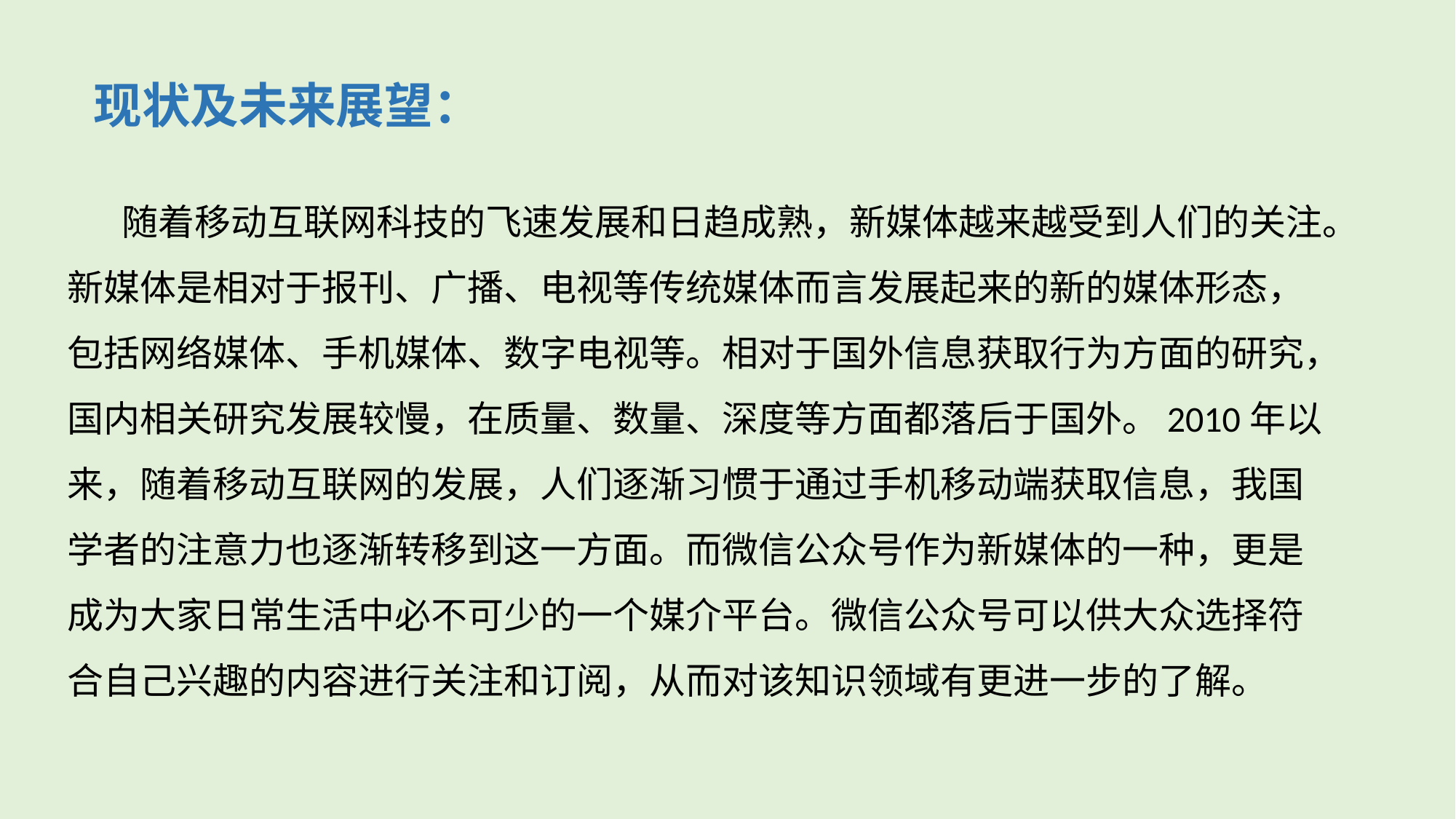

# 现状及未来展望：
随着移动互联网科技的飞速发展和日趋成熟，新媒体越来越受到人们的关注。新媒体是相对于报刊、广播、电视等传统媒体而言发展起来的新的媒体形态，包括网络媒体、手机媒体、数字电视等。相对于国外信息获取行为方面的研究，国内相关研究发展较慢，在质量、数量、深度等方面都落后于国外。2010年以来，随着移动互联网的发展，人们逐渐习惯于通过手机移动端获取信息，我国学者的注意力也逐渐转移到这一方面。而微信公众号作为新媒体的一种，更是成为大家日常生活中必不可少的一个媒介平台。微信公众号可以供大众选择符合自己兴趣的内容进行关注和订阅，从而对该知识领域有更进一步的了解。